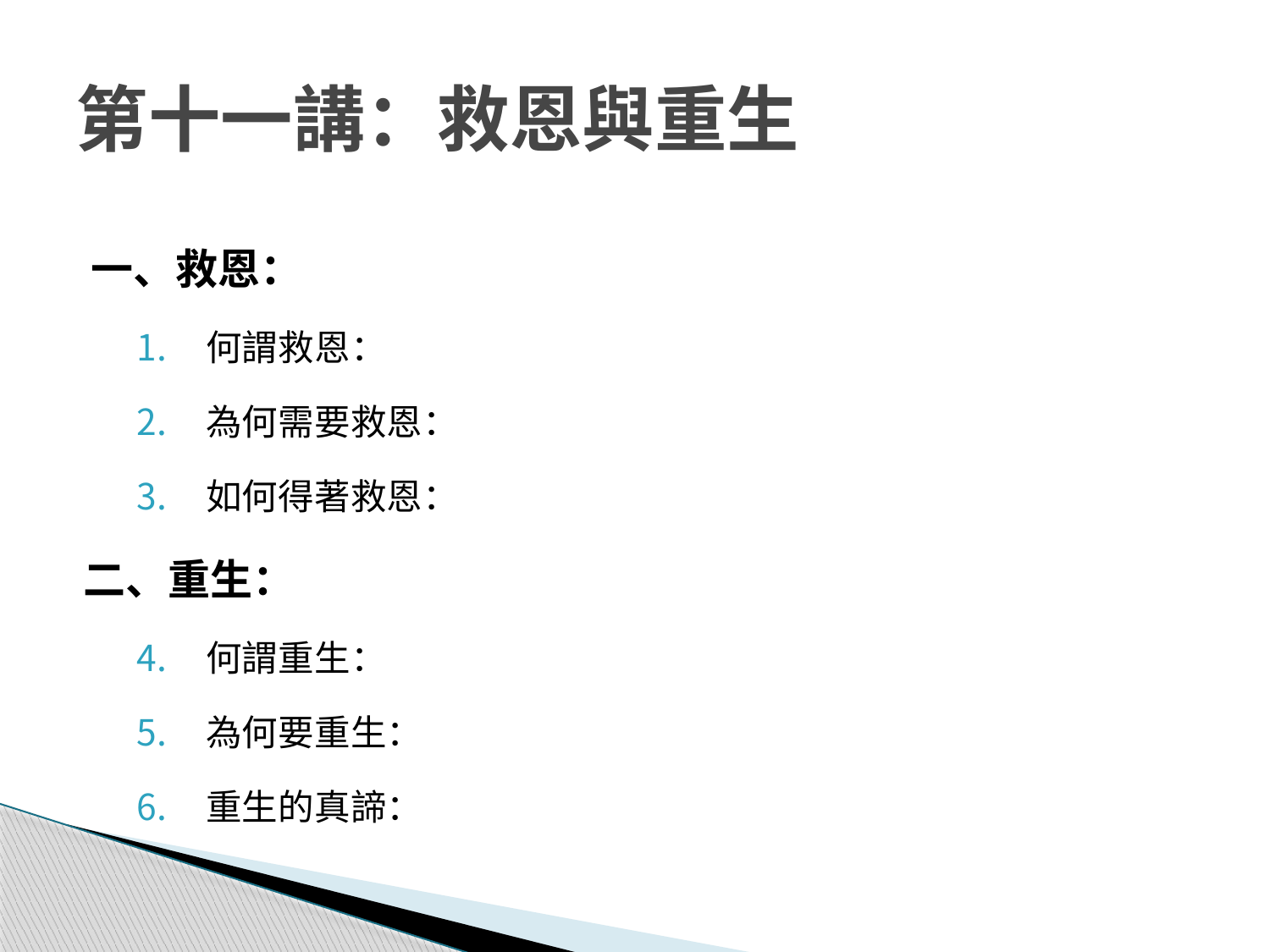

# 第十一講：救恩與重生
一、救恩：
何謂救恩：
為何需要救恩：
如何得著救恩：
二、重生：
何謂重生：
為何要重生：
重生的真諦：